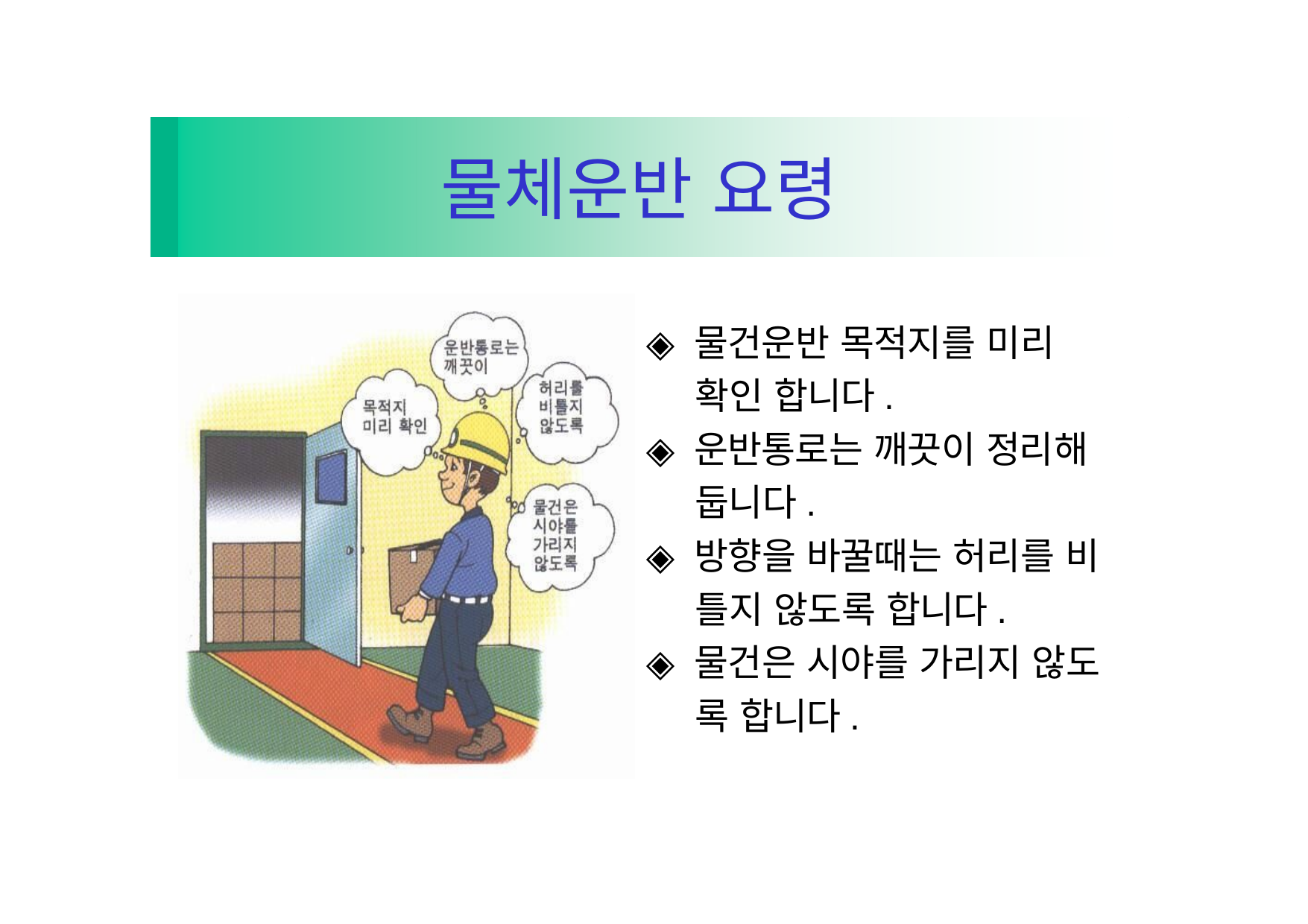

# 물체운반 요령

◈ 물건운반 목적지를 미리 확인 합니다.
◈ 운반통로는 깨끗이 정리해 둡니다.
◈ 방향을 바꿀때는 허리를 비 틀지 않도록 합니다.
◈ 물건은 시야를 가리지 않도 록 합니다.